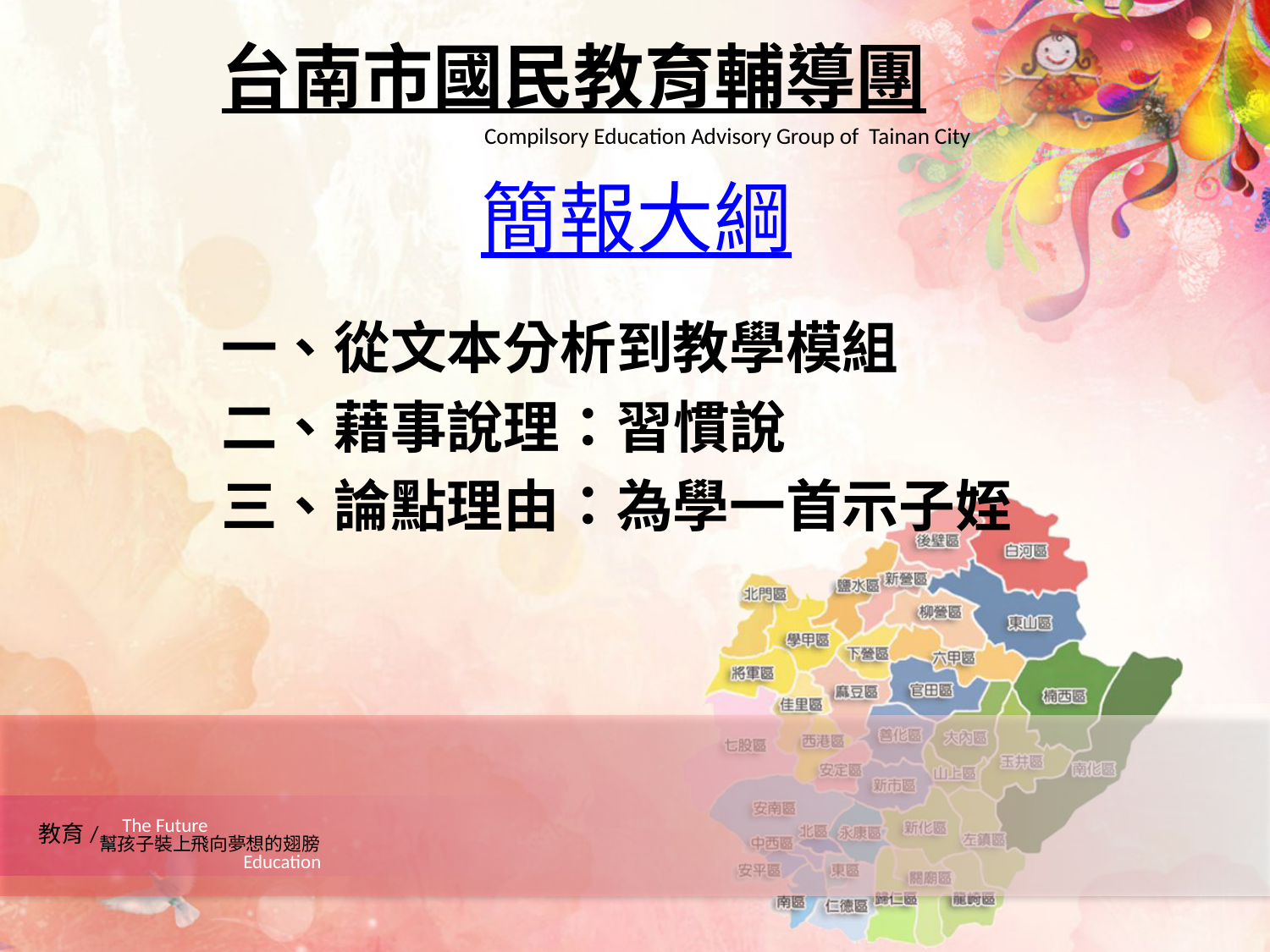

簡報大綱
一、從文本分析到教學模組
二、藉事說理：習慣說
三、論點理由：為學一首示子姪